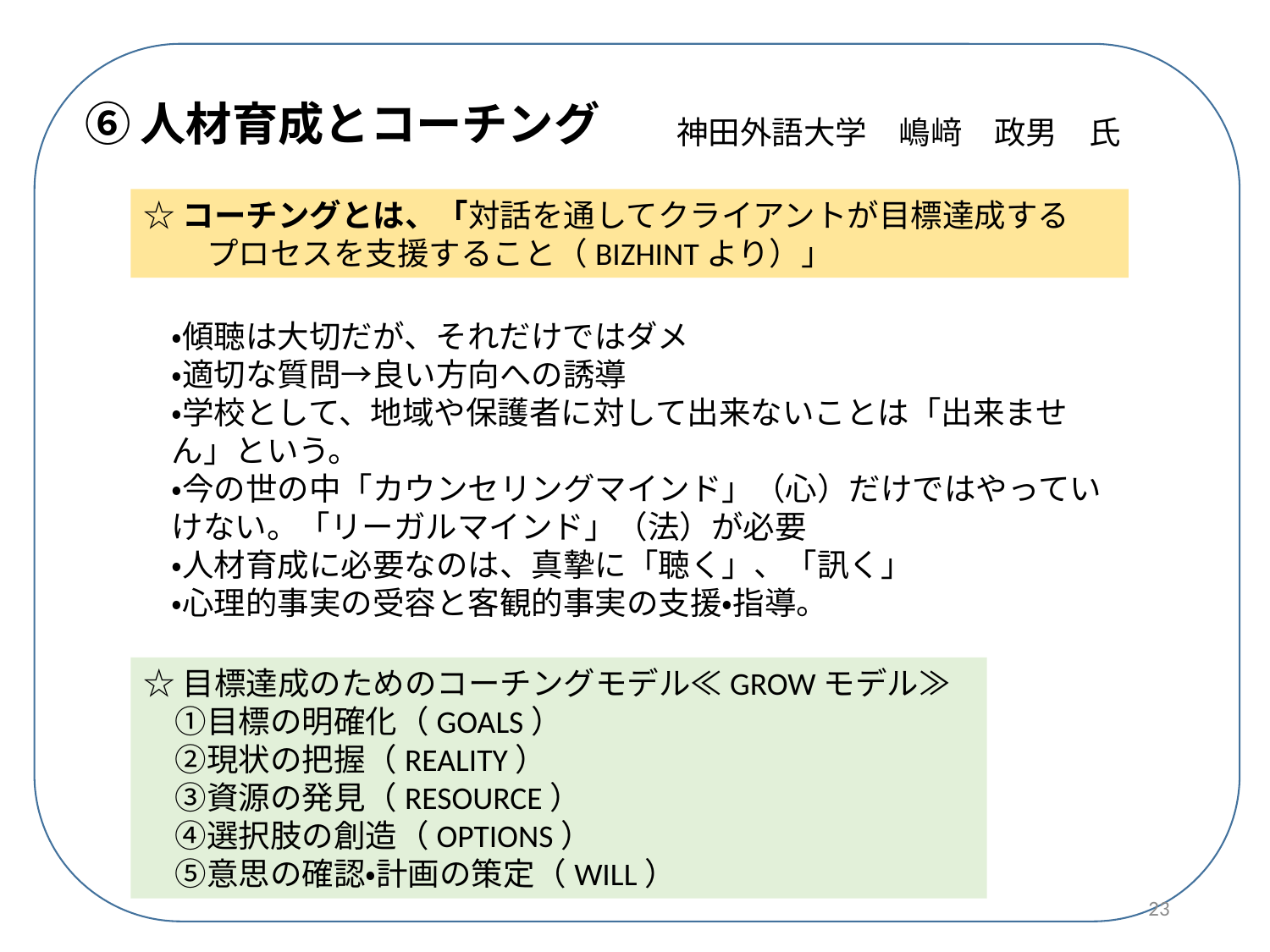

⑥人材育成とコーチング
神田外語大学　嶋﨑　政男　氏
☆コーチングとは、「対話を通してクライアントが目標達成する
　　プロセスを支援すること（BIZHINTより）」
・傾聴は大切だが、それだけではダメ
・適切な質問→良い方向への誘導
・学校として、地域や保護者に対して出来ないことは「出来ません」という。
・今の世の中「カウンセリングマインド」（心）だけではやっていけない。「リーガルマインド」（法）が必要
・人材育成に必要なのは、真摯に「聴く」、「訊く」
・心理的事実の受容と客観的事実の支援・指導。
☆目標達成のためのコーチングモデル≪GROWモデル≫
　①目標の明確化（GOALS）
　②現状の把握（REALITY）
　③資源の発見（RESOURCE）
　④選択肢の創造（OPTIONS）
　⑤意思の確認・計画の策定（WILL）
23